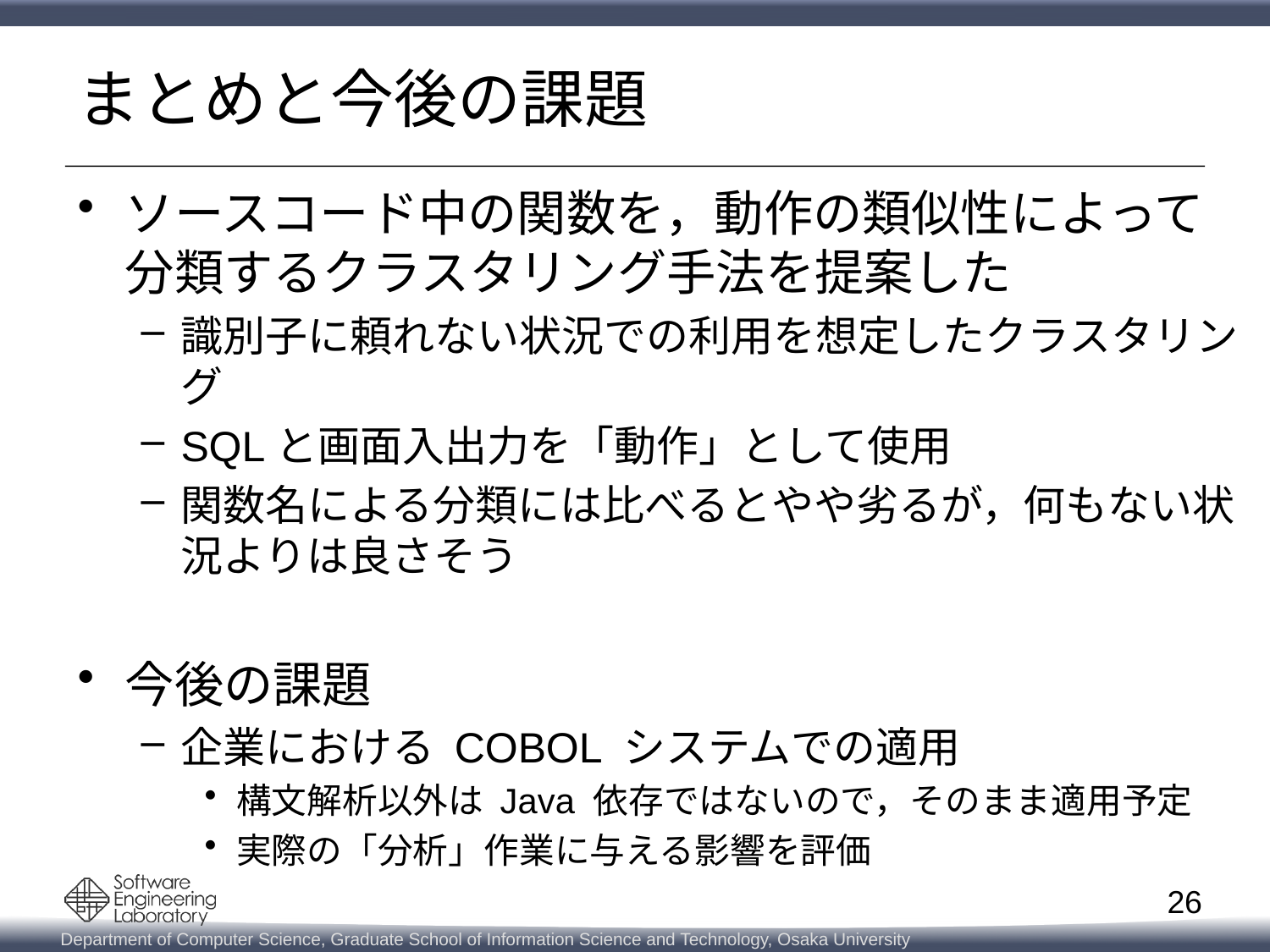

# まとめと今後の課題
ソースコード中の関数を，動作の類似性によって分類するクラスタリング手法を提案した
識別子に頼れない状況での利用を想定したクラスタリング
SQLと画面入出力を「動作」として使用
関数名による分類には比べるとやや劣るが，何もない状況よりは良さそう

今後の課題
企業における COBOL システムでの適用
構文解析以外は Java 依存ではないので，そのまま適用予定
実際の「分析」作業に与える影響を評価
26